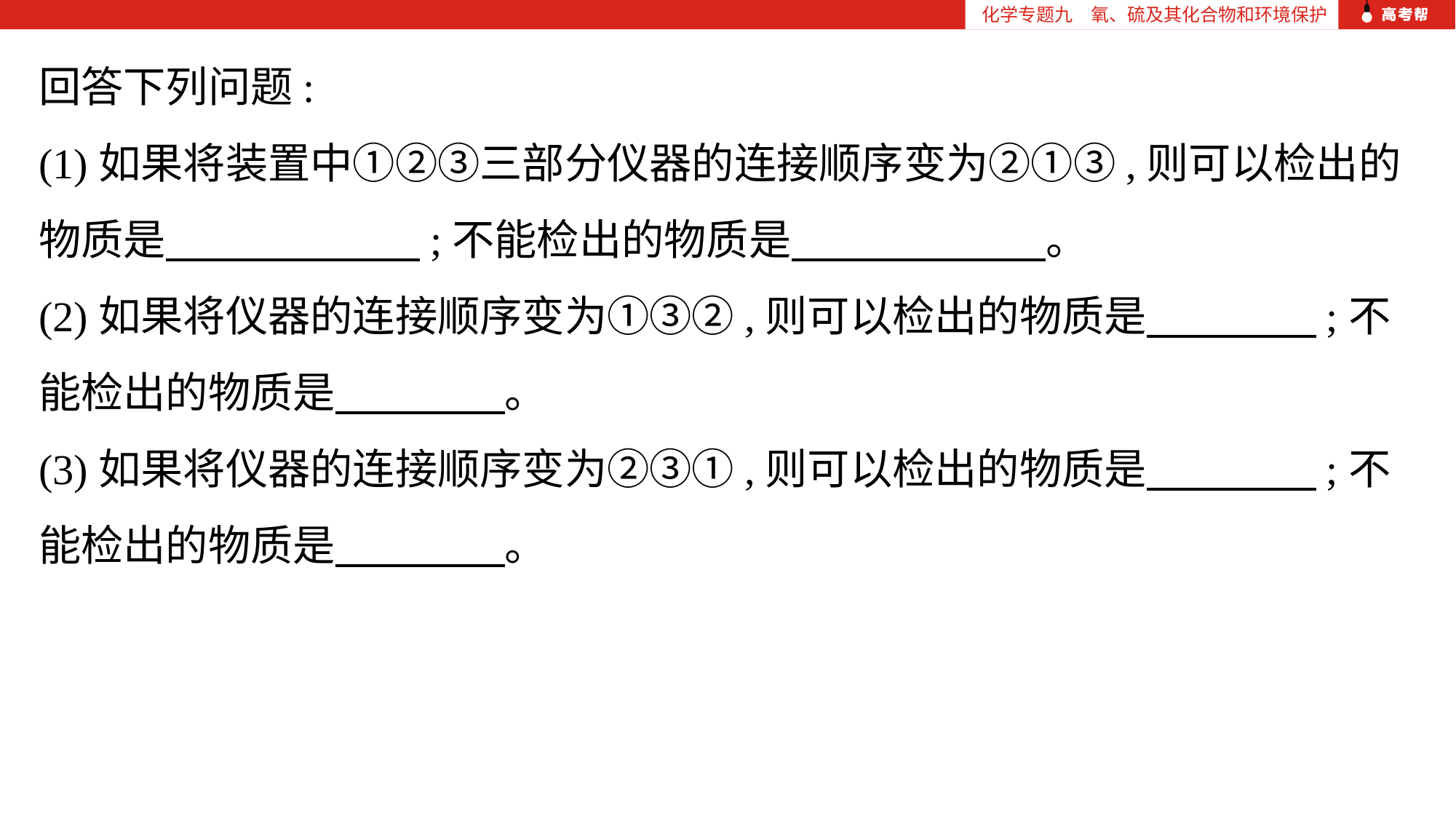

化学专题九　氧、硫及其化合物和环境保护

回答下列问题:
(1)如果将装置中①②③三部分仪器的连接顺序变为②①③,则可以检出的物质是　　　　　　;不能检出的物质是　　　　　　。
(2)如果将仪器的连接顺序变为①③②,则可以检出的物质是　　　　;不能检出的物质是　　　　。
(3)如果将仪器的连接顺序变为②③①,则可以检出的物质是　　　　;不能检出的物质是　　　　。